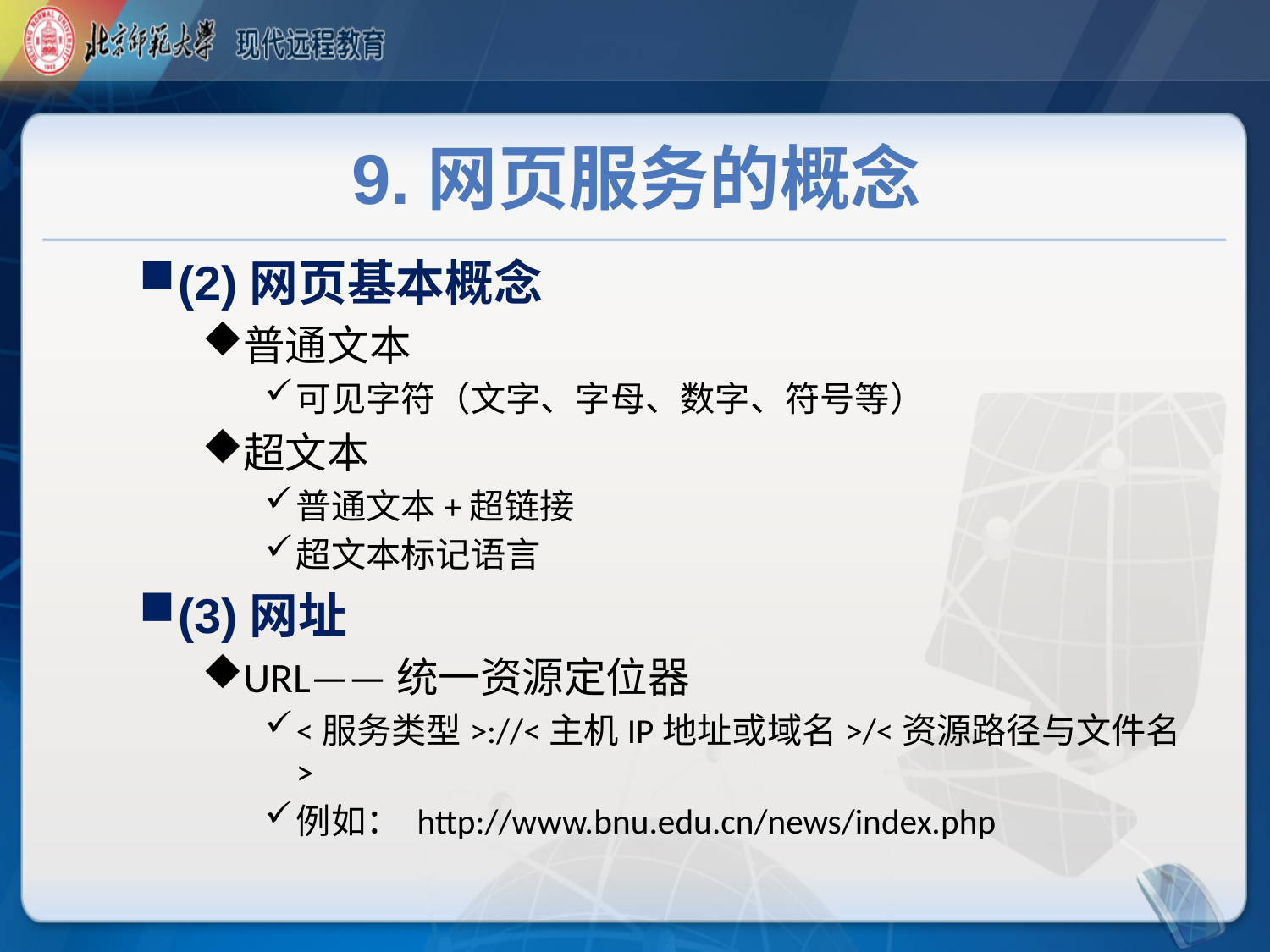

# 9.网页服务的概念
(2)网页基本概念
普通文本
可见字符（文字、字母、数字、符号等）
超文本
普通文本+超链接
超文本标记语言
(3)网址
URL——统一资源定位器
<服务类型>://<主机IP地址或域名>/<资源路径与文件名>
例如： http://www.bnu.edu.cn/news/index.php